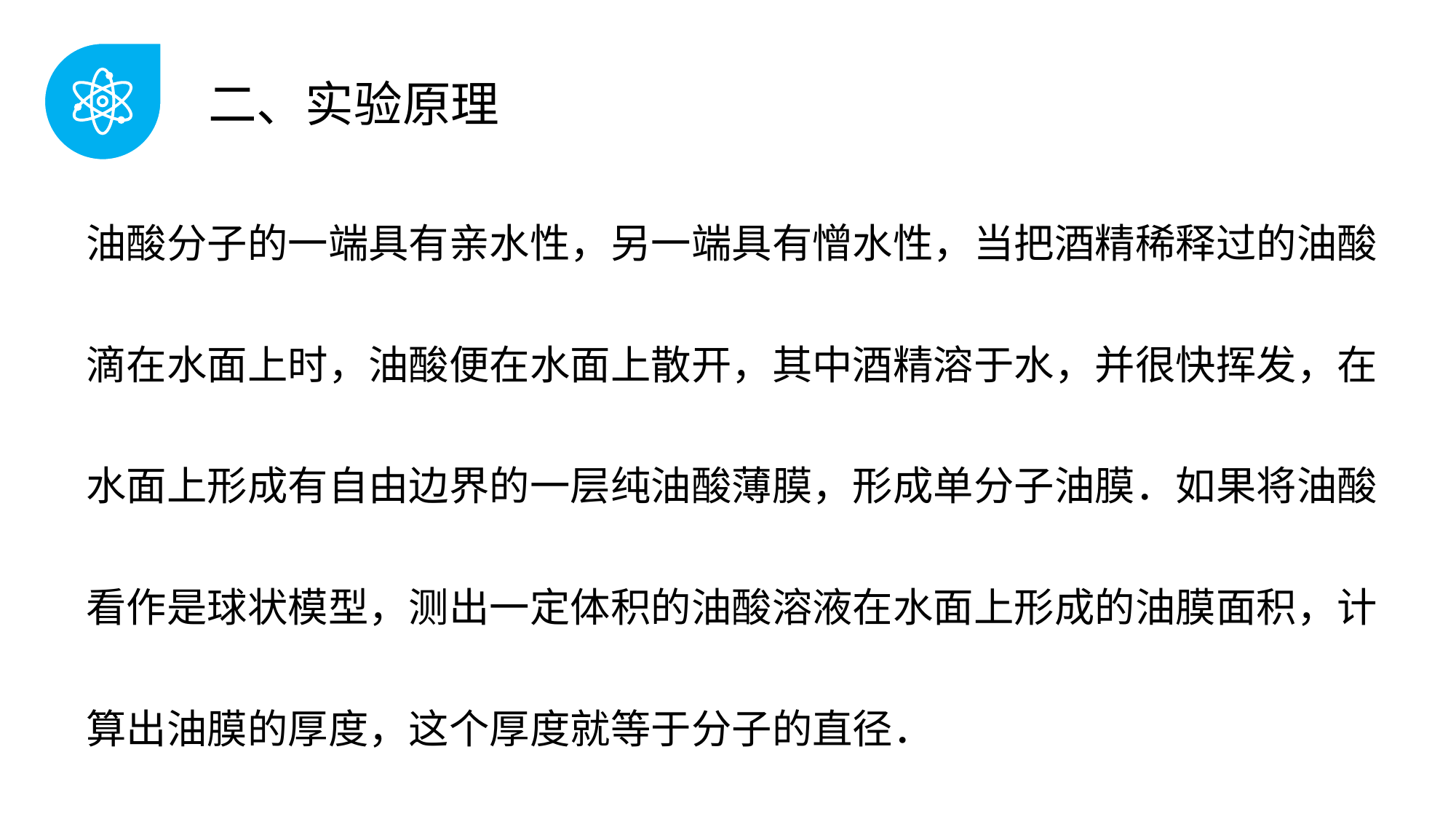

二、实验原理
油酸分子的一端具有亲水性，另一端具有憎水性，当把酒精稀释过的油酸滴在水面上时，油酸便在水面上散开，其中酒精溶于水，并很快挥发，在水面上形成有自由边界的一层纯油酸薄膜，形成单分子油膜．如果将油酸看作是球状模型，测出一定体积的油酸溶液在水面上形成的油膜面积，计算出油膜的厚度，这个厚度就等于分子的直径．